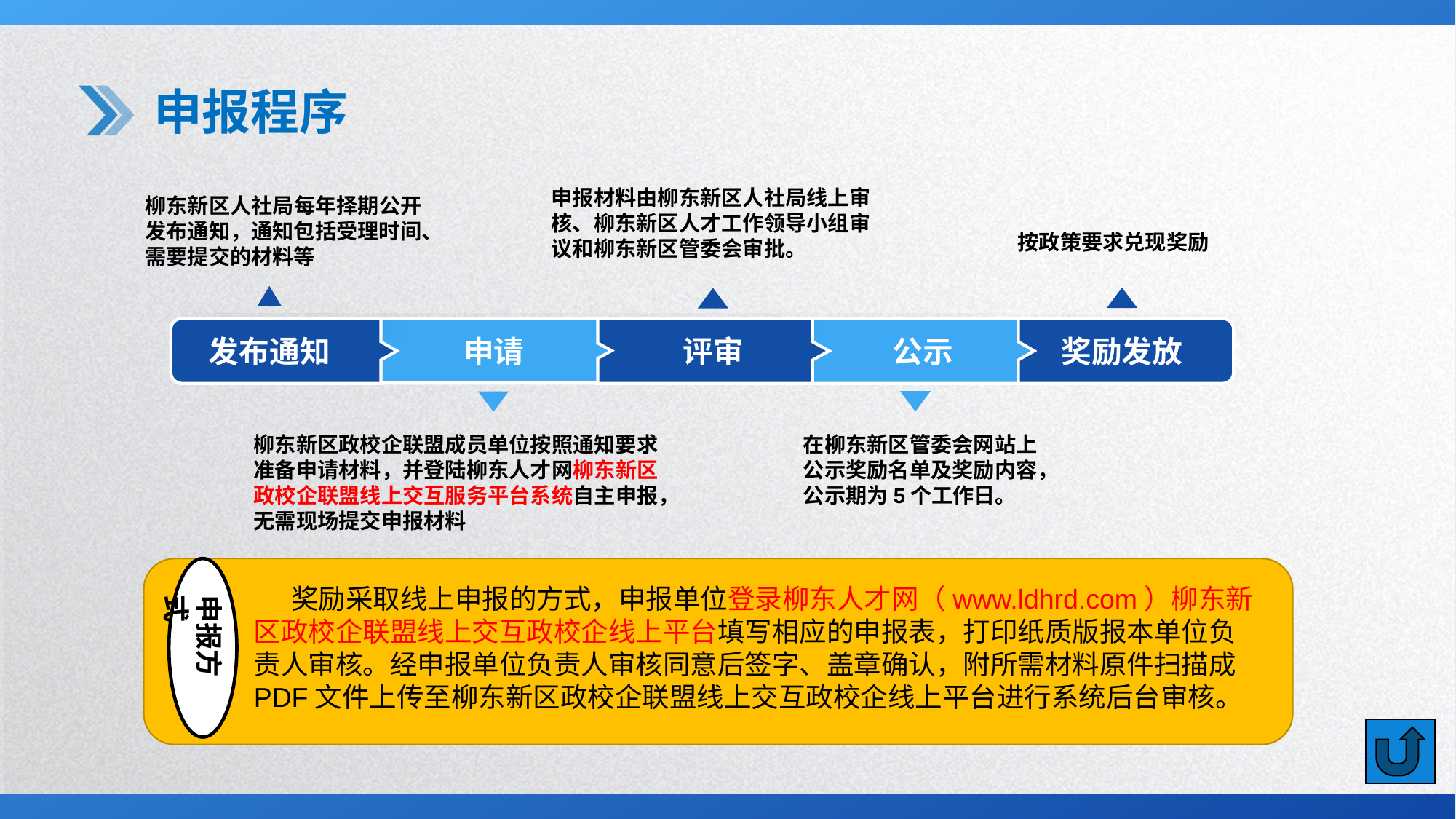

申报程序

申报材料由柳东新区人社局线上审核、柳东新区人才工作领导小组审议和柳东新区管委会审批。
柳东新区人社局每年择期公开发布通知，通知包括受理时间、需要提交的材料等
按政策要求兑现奖励

发布通知
申请
评审
公示
奖励发放

柳东新区政校企联盟成员单位按照通知要求准备申请材料，并登陆柳东人才网柳东新区政校企联盟线上交互服务平台系统自主申报，无需现场提交申报材料
在柳东新区管委会网站上公示奖励名单及奖励内容，公示期为5个工作日。

申报方式
     奖励采取线上申报的方式，申报单位登录柳东人才网（www.ldhrd.com）柳东新区政校企联盟线上交互政校企线上平台填写相应的申报表，打印纸质版报本单位负责人审核。经申报单位负责人审核同意后签字、盖章确认，附所需材料原件扫描成PDF文件上传至柳东新区政校企联盟线上交互政校企线上平台进行系统后台审核。